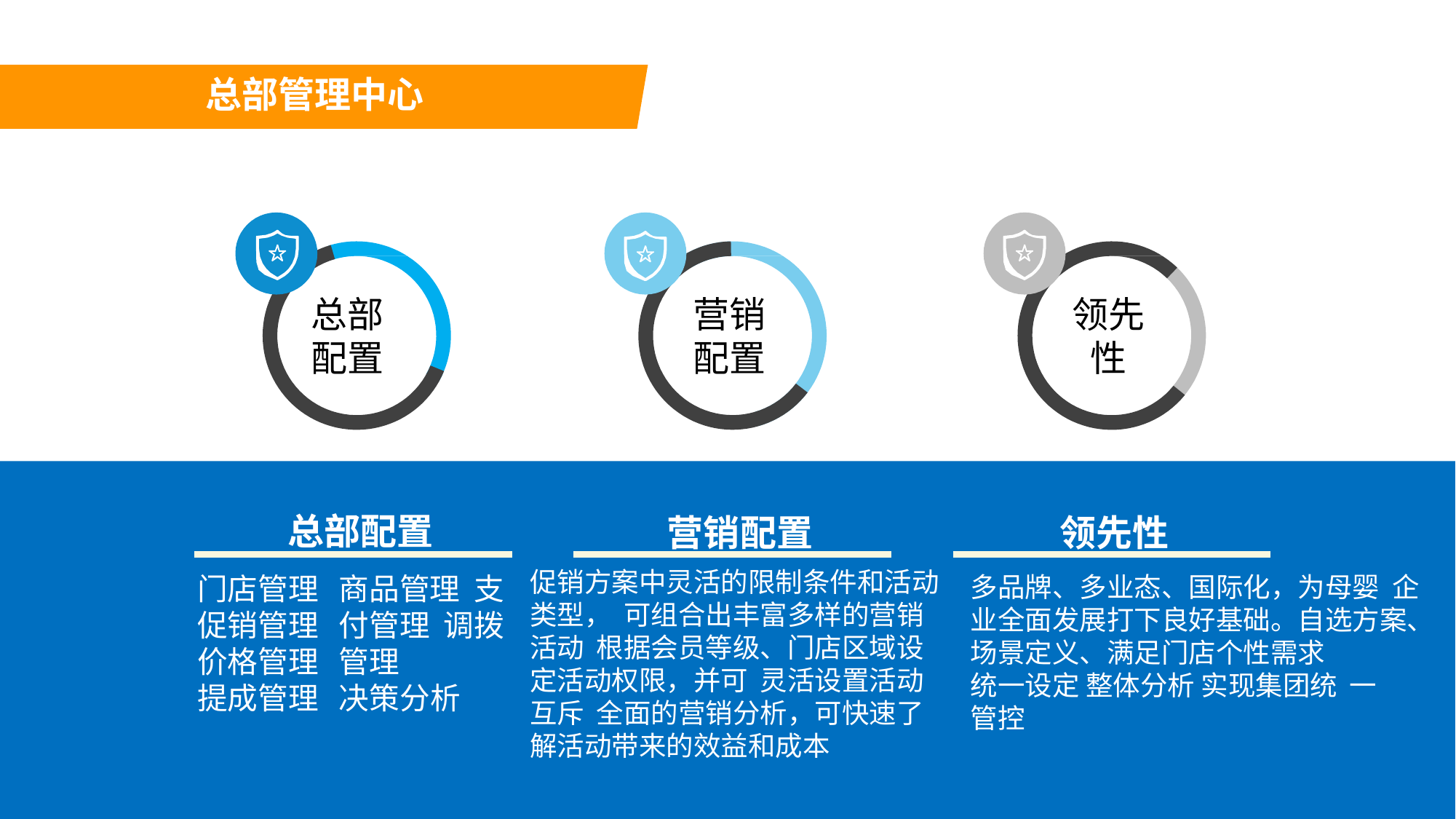

总部管理中心

总部
配置
营销
配置
领先性

总部配置
营销配置
领先性

促销方案中灵活的限制条件和活动类型，  可组合出丰富多样的营销活动  根据会员等级、门店区域设定活动权限，并可  灵活设置活动互斥  全面的营销分析，可快速了解活动带来的效益和成本
门店管理  促销管理  价格管理  提成管理
商品管理  支付管理  调拨管理
决策分析
多品牌、多业态、国际化，为母婴  企业全面发展打下良好基础。自选方案、场景定义、满足门店个性需求
统一设定 整体分析 实现集团统  一管控